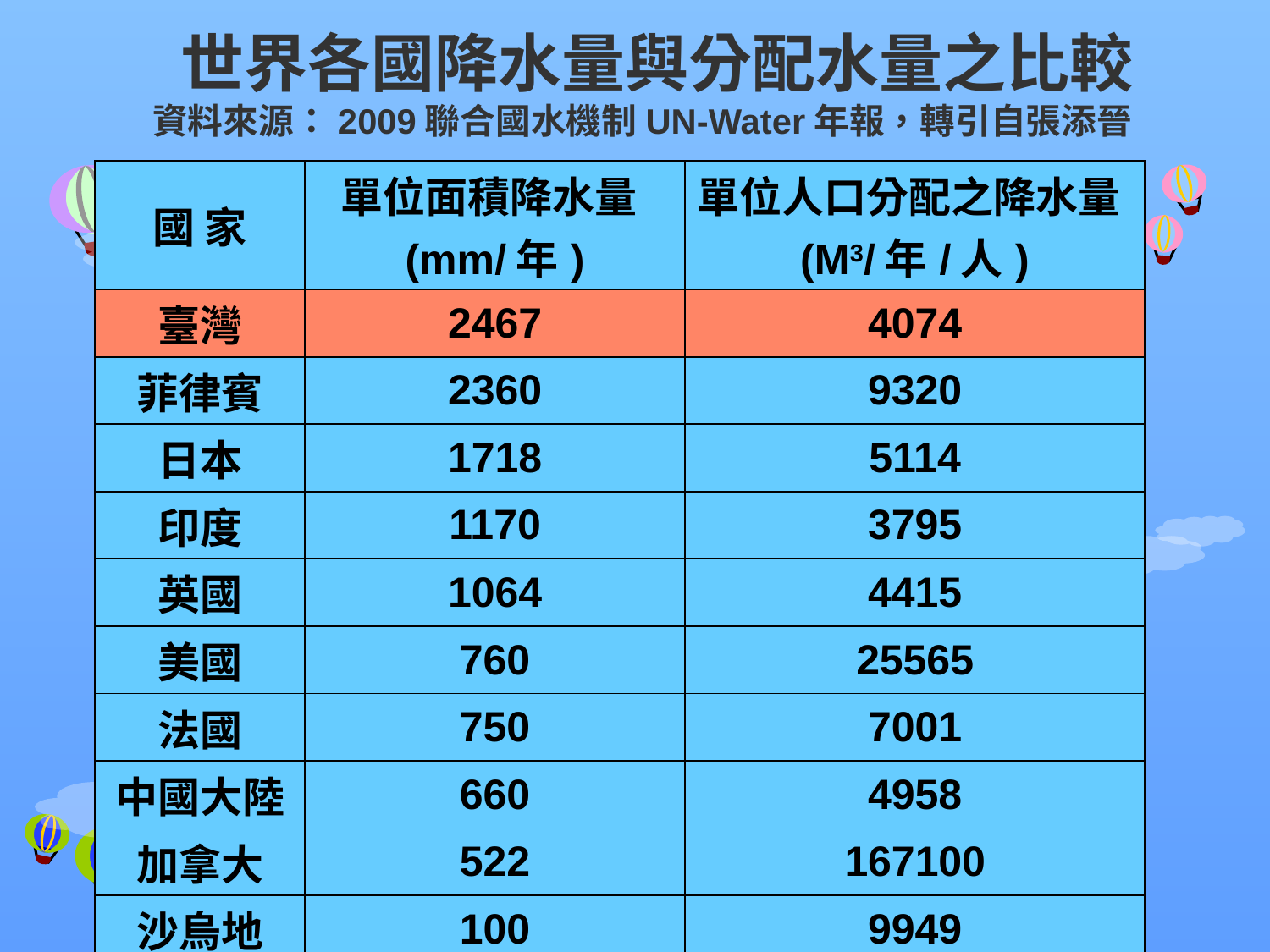

世界各國降水量與分配水量之比較
資料來源：2009聯合國水機制UN-Water年報，轉引自張添晉
| 國 家 | 單位面積降水量(mm/年) | 單位人口分配之降水量(M3/年/人) |
| --- | --- | --- |
| 臺灣 | 2467 | 4074 |
| 菲律賓 | 2360 | 9320 |
| 日本 | 1718 | 5114 |
| 印度 | 1170 | 3795 |
| 英國 | 1064 | 4415 |
| 美國 | 760 | 25565 |
| 法國 | 750 | 7001 |
| 中國大陸 | 660 | 4958 |
| 加拿大 | 522 | 167100 |
| 沙烏地 | 100 | 9949 |
| 全球平均 | 973 | 21796 |